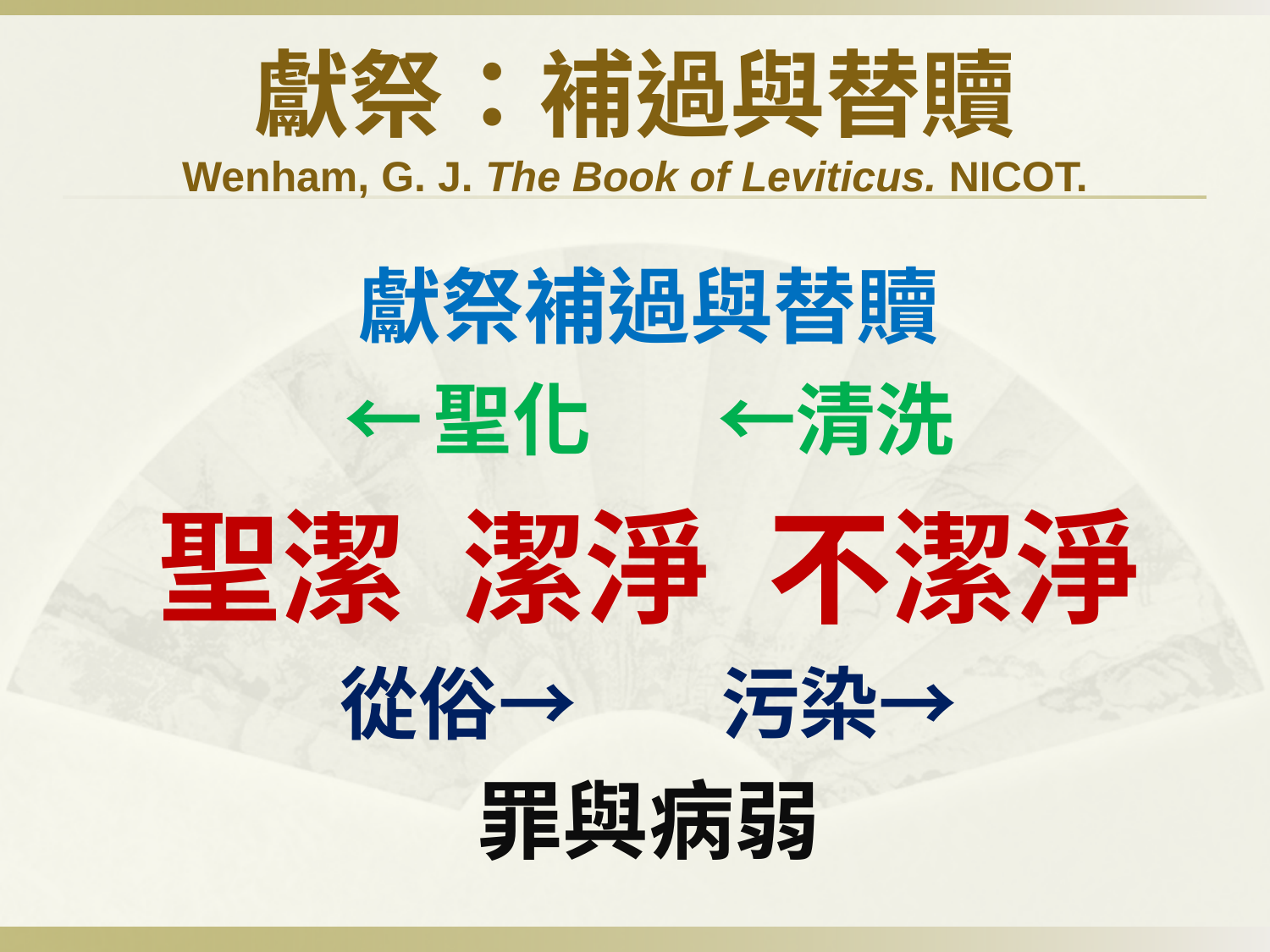

# 獻祭：補過與替贖 Wenham, G. J. The Book of Leviticus. NICOT.
獻祭補過與替贖
←聖化       ←清洗
聖潔  潔淨  不潔淨
從俗→        污染→
罪與病弱